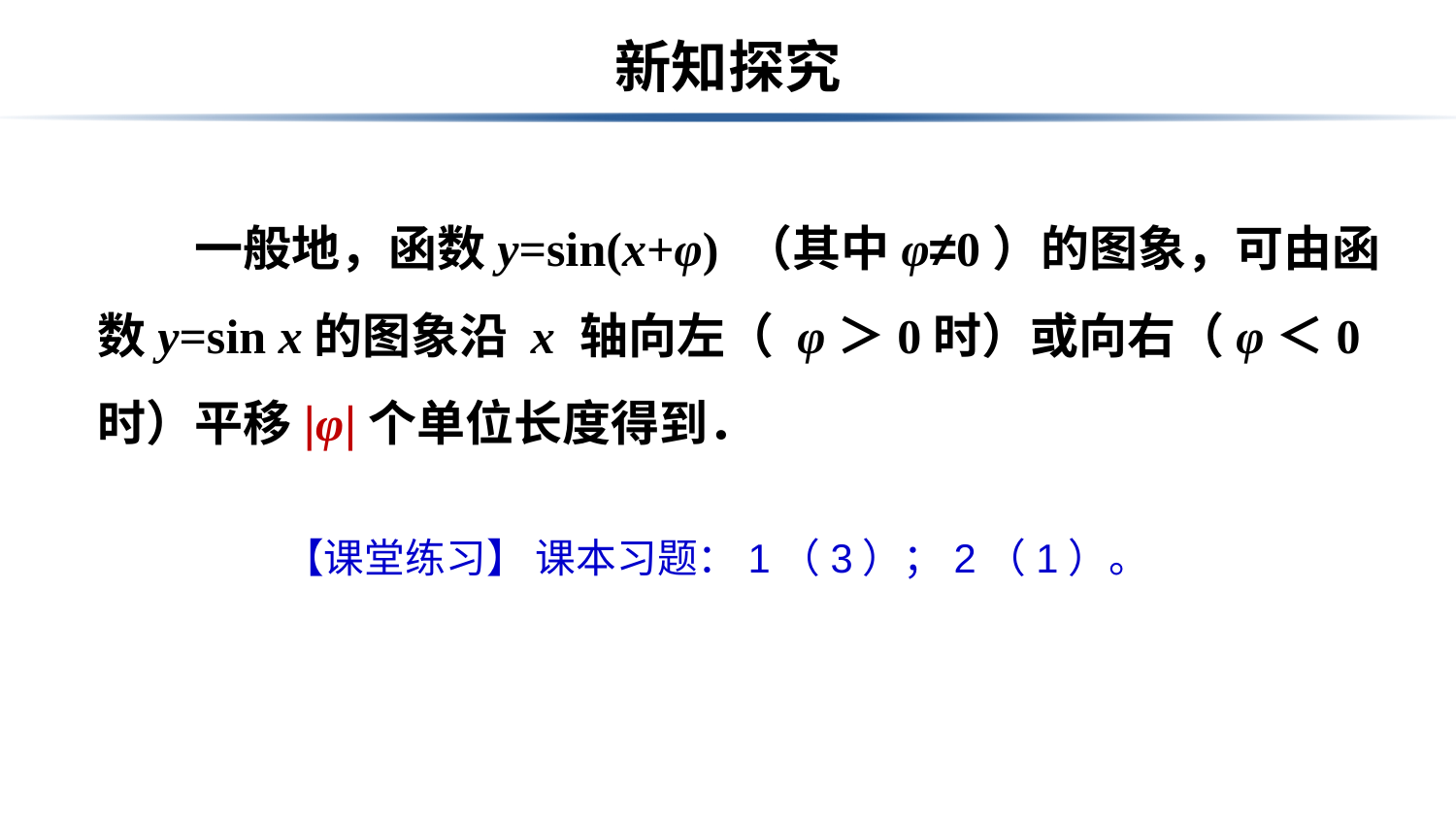

# 新知探究
　　一般地，函数y=sin(x+φ) （其中φ≠0）的图象，可由函数y=sin x的图象沿 x 轴向左（ φ＞0时）或向右（φ＜0时）平移|φ|个单位长度得到．
【课堂练习】 课本习题：1（3）；2（1）。